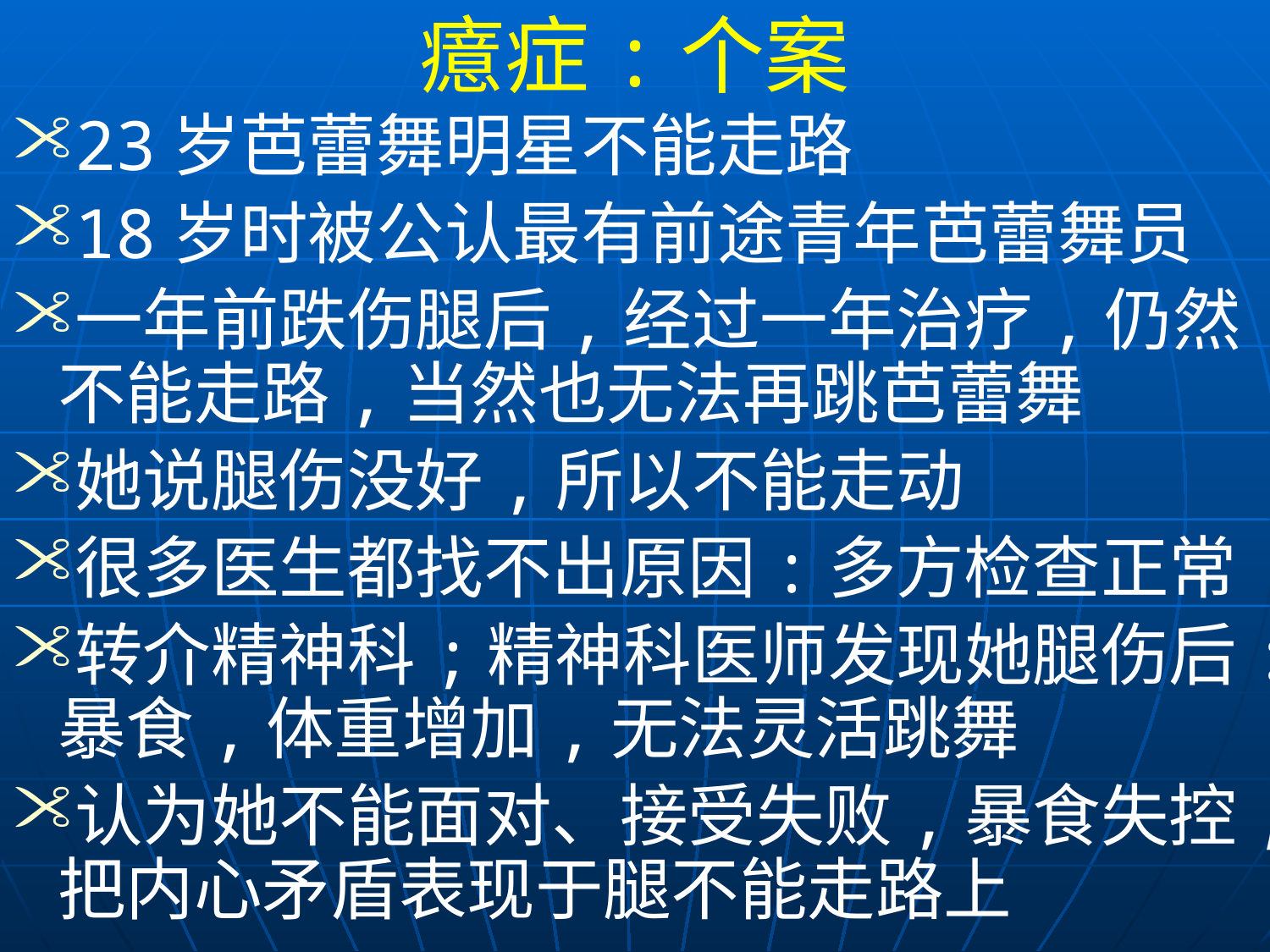

癔症:个案
23岁芭蕾舞明星不能走路
18岁时被公认最有前途青年芭蕾舞员
一年前跌伤腿后,经过一年治疗,仍然不能走路,当然也无法再跳芭蕾舞
她说腿伤没好,所以不能走动
很多医生都找不出原因:多方检查正常
转介精神科;精神科医师发现她腿伤后:暴食,体重增加,无法灵活跳舞
认为她不能面对、接受失败,暴食失控,把内心矛盾表现于腿不能走路上